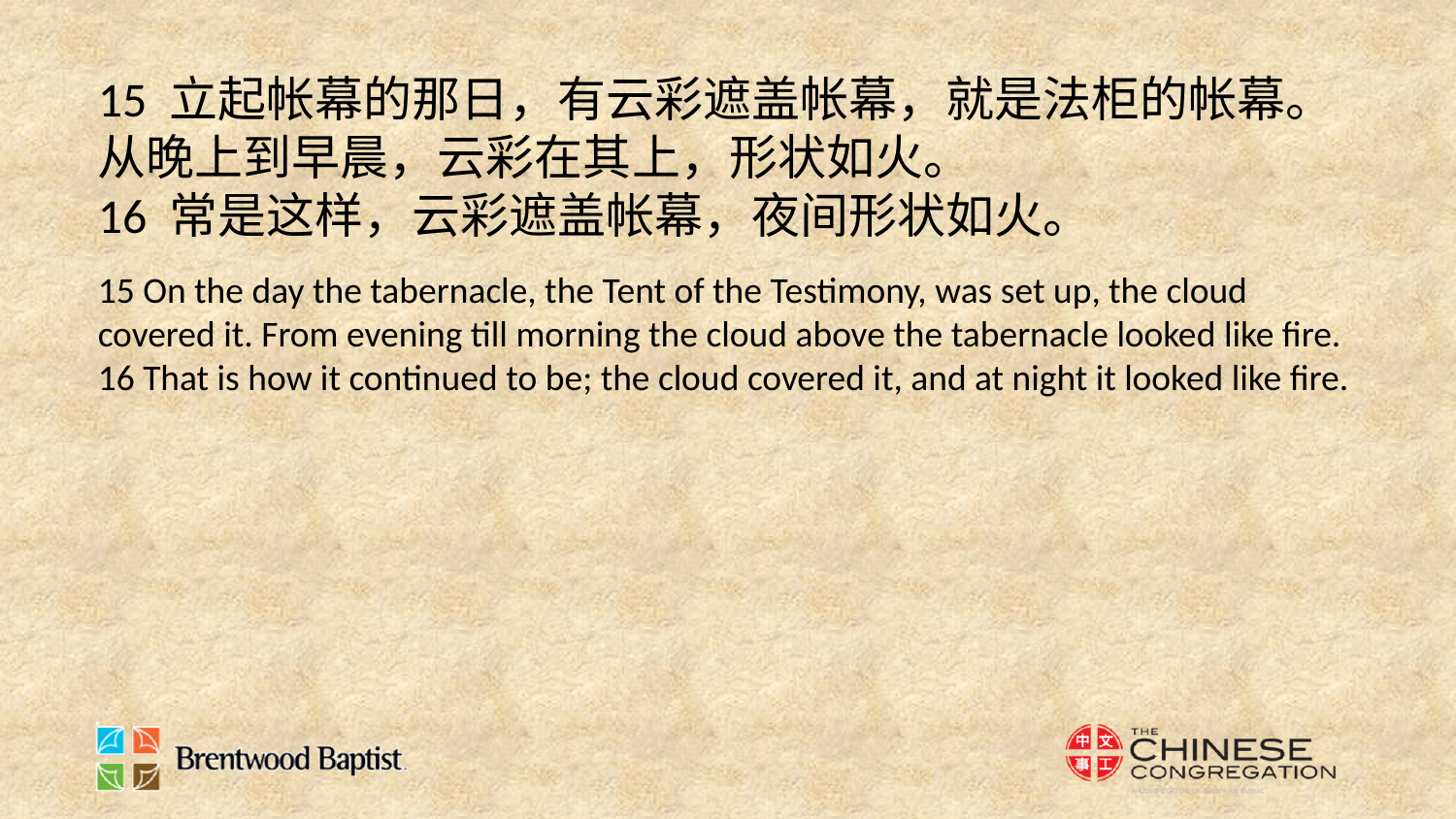

15 立起帐幕的那日，有云彩遮盖帐幕，就是法柜的帐幕。从晚上到早晨，云彩在其上，形状如火。
16 常是这样，云彩遮盖帐幕，夜间形状如火。

15 On the day the tabernacle, the Tent of the Testimony, was set up, the cloud covered it. From evening till morning the cloud above the tabernacle looked like fire.
16 That is how it continued to be; the cloud covered it, and at night it looked like fire.